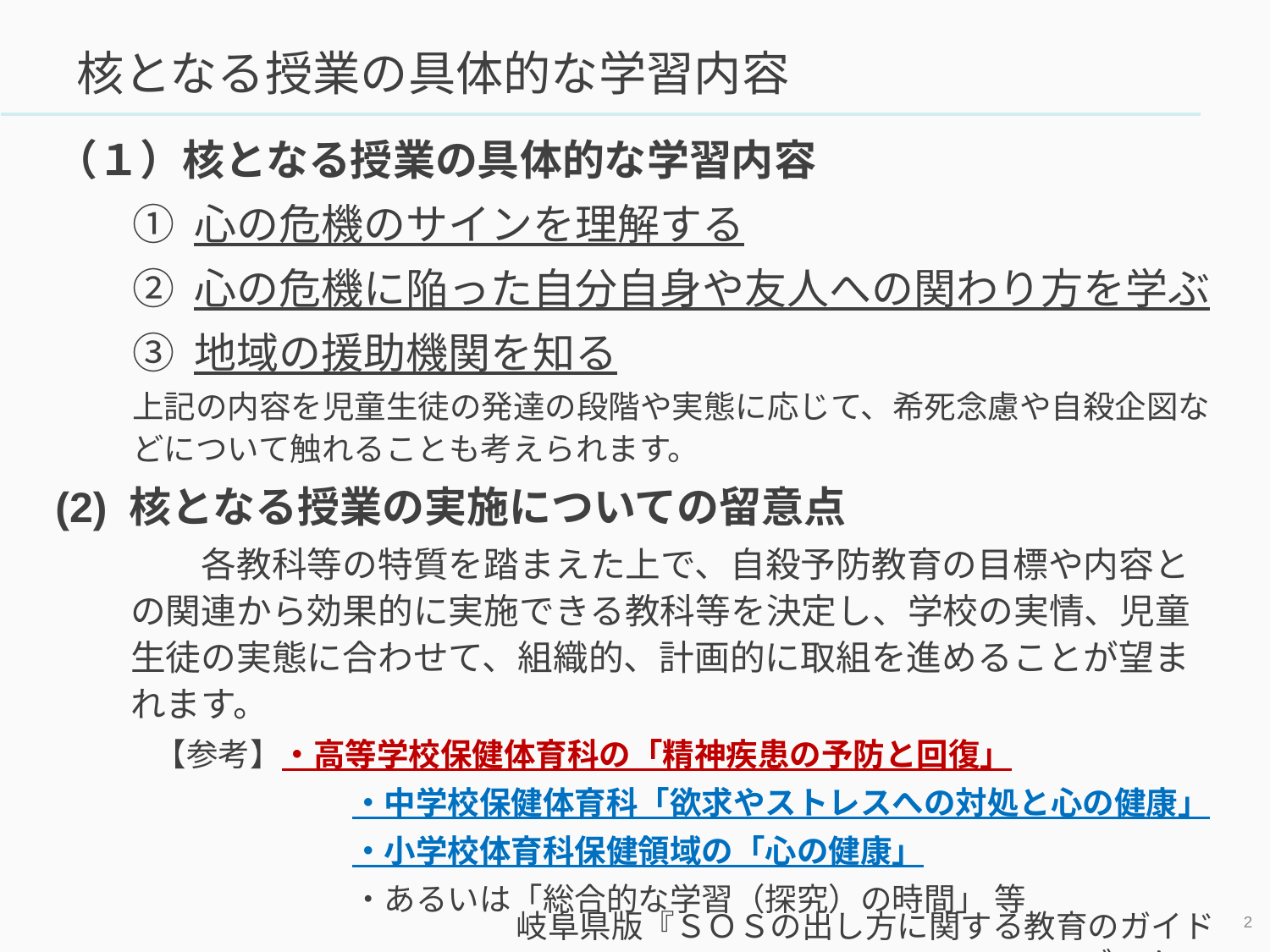

# 核となる授業の具体的な学習内容
（１）核となる授業の具体的な学習内容
① 心の危機のサインを理解する
② 心の危機に陥った自分自身や友人への関わり方を学ぶ
③ 地域の援助機関を知る
上記の内容を児童生徒の発達の段階や実態に応じて、希死念慮や自殺企図などについて触れることも考えられます。
(2) 核となる授業の実施についての留意点
　　各教科等の特質を踏まえた上で、自殺予防教育の目標や内容との関連から効果的に実施できる教科等を決定し、学校の実情、児童生徒の実態に合わせて、組織的、計画的に取組を進めることが望まれます。
【参考】・高等学校保健体育科の「精神疾患の予防と回復」
　　　　　　 ・中学校保健体育科「欲求やストレスへの対処と心の健康」
　　　　　　 ・小学校体育科保健領域の「心の健康」
　　　　 　　・あるいは「総合的な学習（探究）の時間」 等
2
岐阜県版『ＳＯＳの出し方に関する教育のガイドブック』